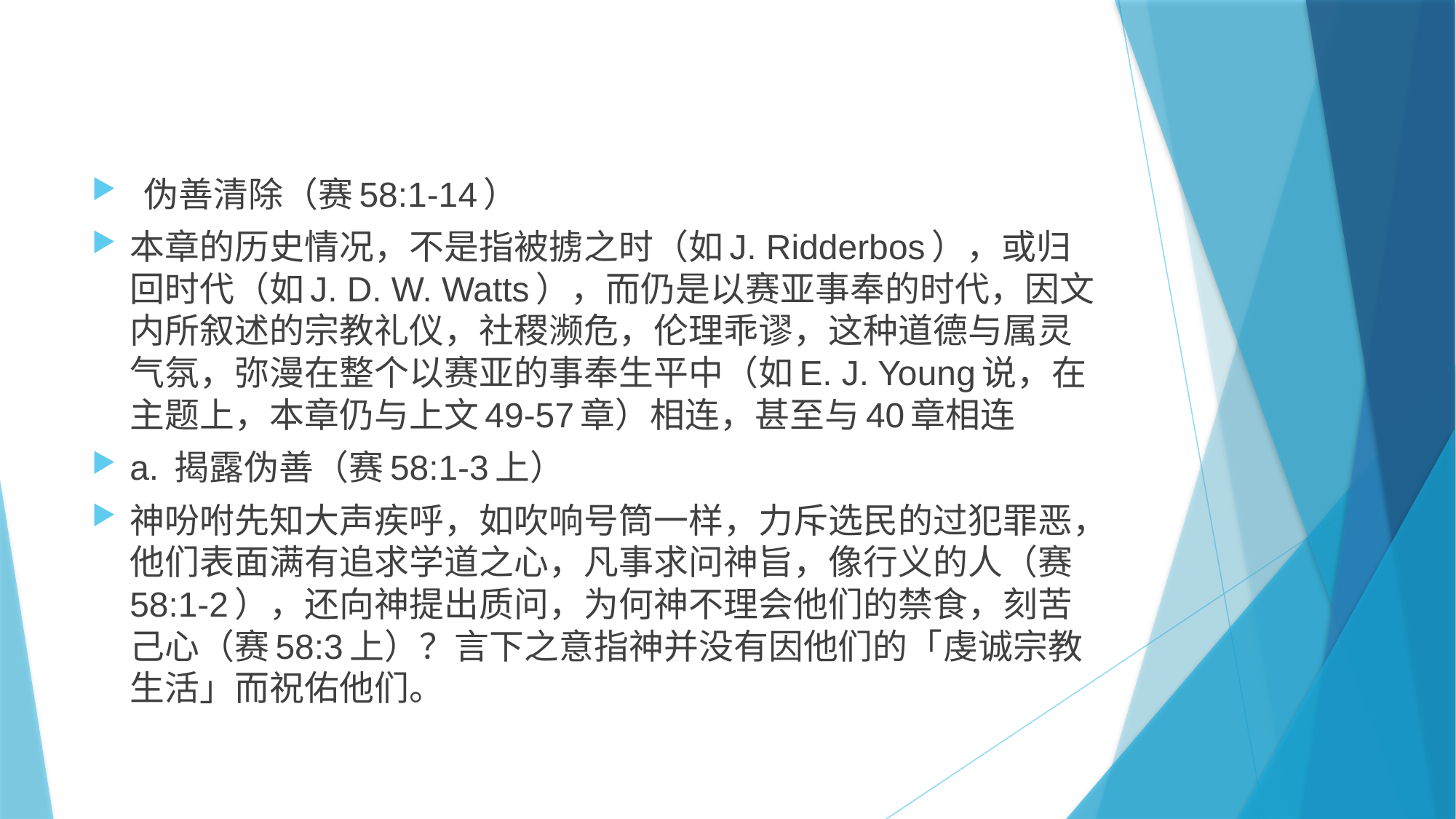

#
 伪善清除（赛58:1-14）
本章的历史情况，不是指被掳之时（如J. Ridderbos），或归回时代（如J. D. W. Watts），而仍是以赛亚事奉的时代，因文内所叙述的宗教礼仪，社稷濒危，伦理乖谬，这种道德与属灵气氛，弥漫在整个以赛亚的事奉生平中（如E. J. Young说，在主题上，本章仍与上文49-57章）相连，甚至与40章相连
a. 揭露伪善（赛58:1-3上）
神吩咐先知大声疾呼，如吹响号筒一样，力斥选民的过犯罪恶，他们表面满有追求学道之心，凡事求问神旨，像行义的人（赛58:1-2），还向神提出质问，为何神不理会他们的禁食，刻苦己心（赛58:3上）？言下之意指神并没有因他们的「虔诚宗教生活」而祝佑他们。